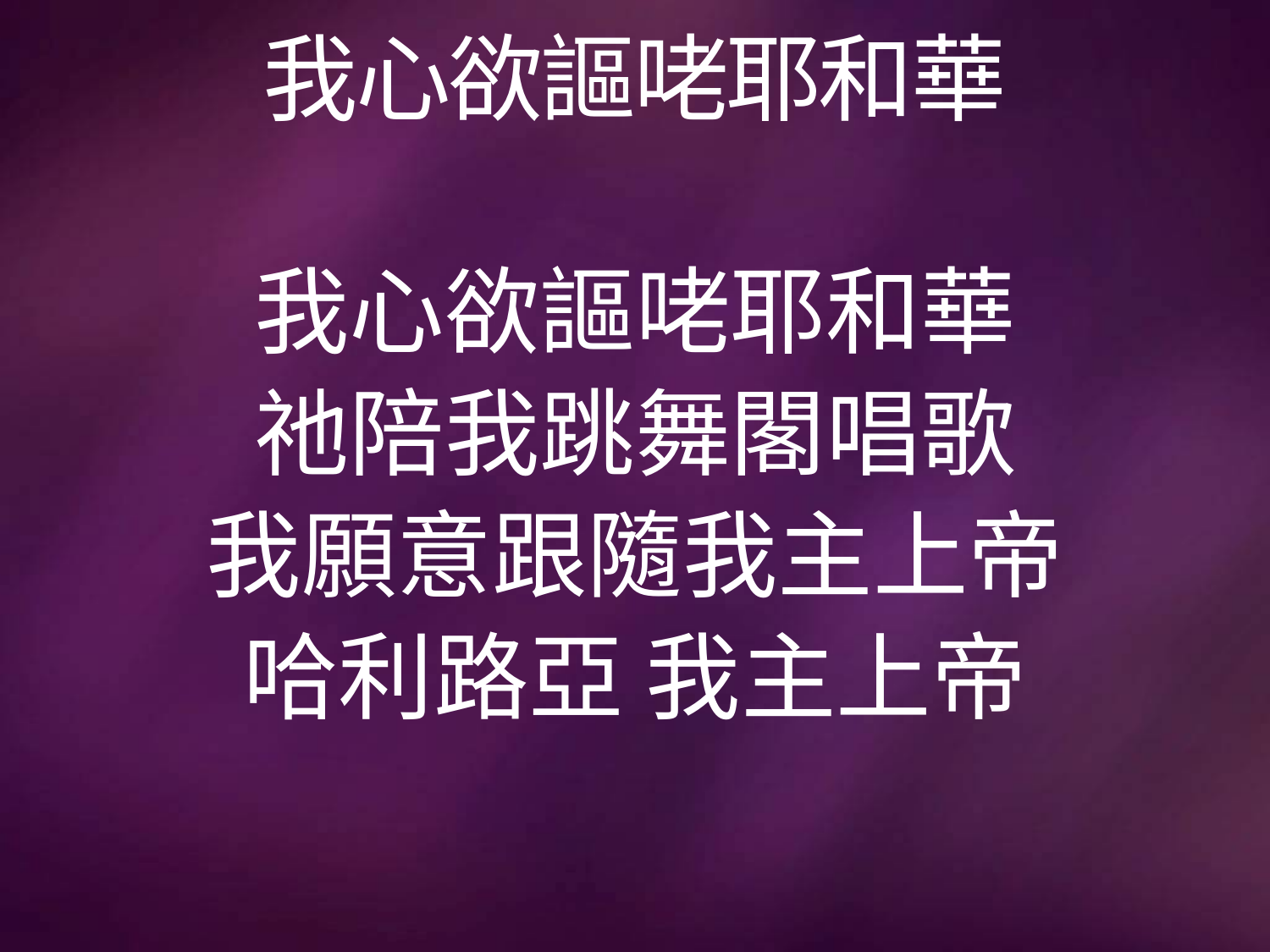

# 我心欲謳咾耶和華
我心欲謳咾耶和華
祂陪我跳舞閣唱歌
我願意跟隨我主上帝
哈利路亞 我主上帝